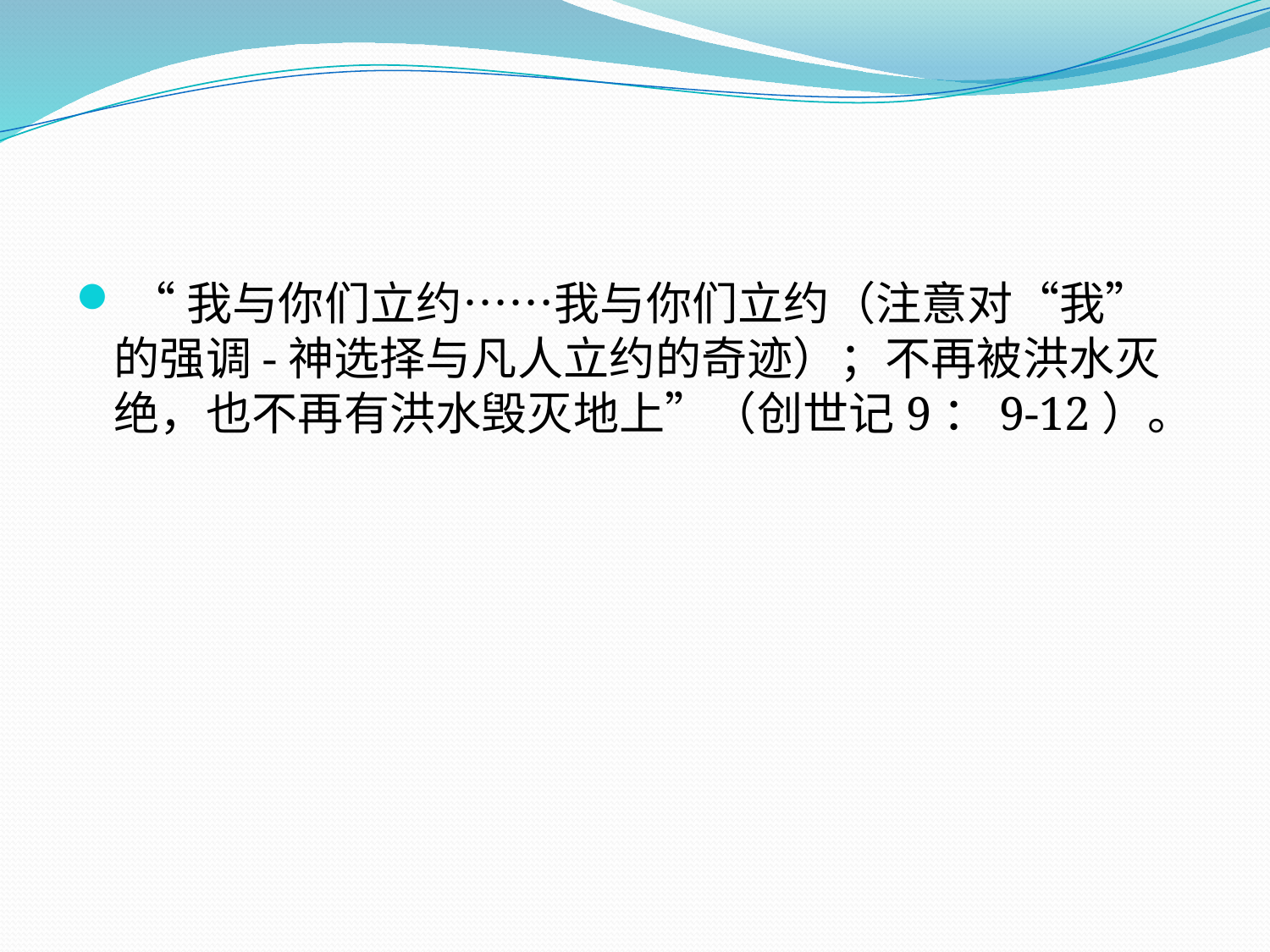

#
 “我与你们立约……我与你们立约（注意对“我”的强调-神选择与凡人立约的奇迹）；不再被洪水灭绝，也不再有洪水毁灭地上”（创世记9：9-12）。